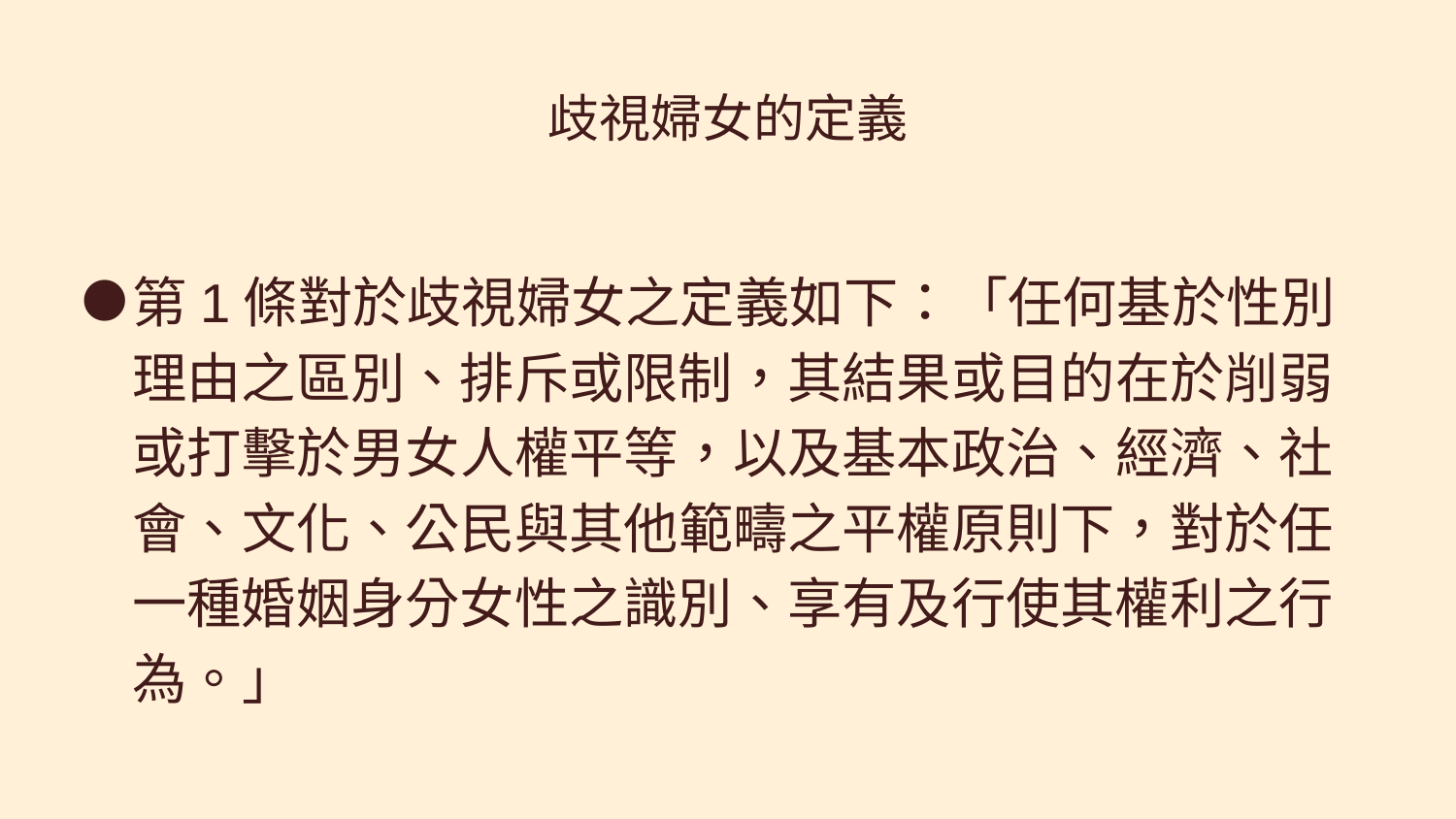

# 歧視婦女的定義
第1條對於歧視婦女之定義如下：「任何基於性別理由之區別、排斥或限制，其結果或目的在於削弱或打擊於男女人權平等，以及基本政治、經濟、社會、文化、公民與其他範疇之平權原則下，對於任一種婚姻身分女性之識別、享有及行使其權利之行為。」